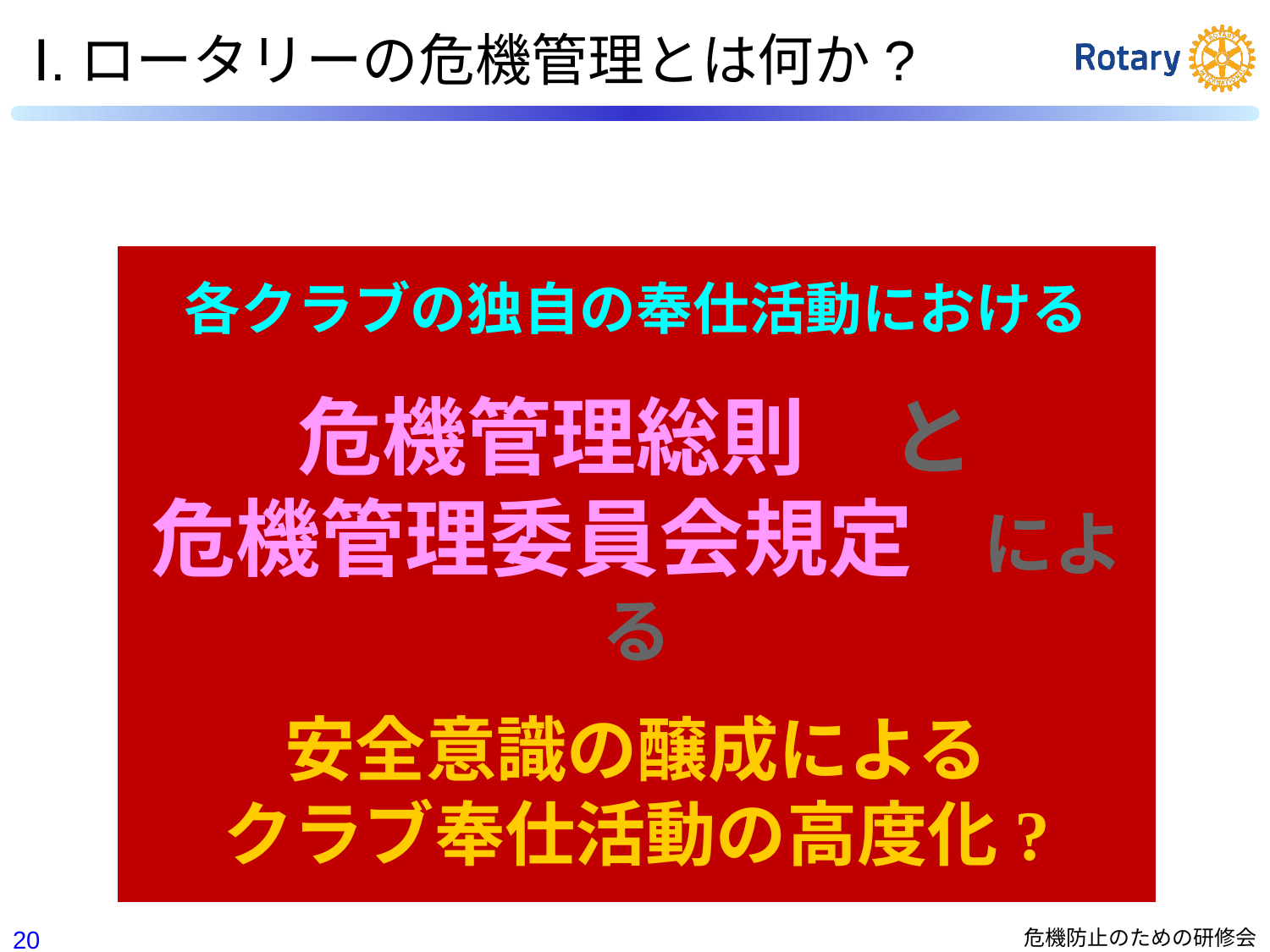

Ⅰ.ロータリーの危機管理とは何か?

各クラブの独自の奉仕活動における

危機管理総則　と
危機管理委員会規定　による

安全意識の醸成による
クラブ奉仕活動の高度化?

20
危機防止のための研修会